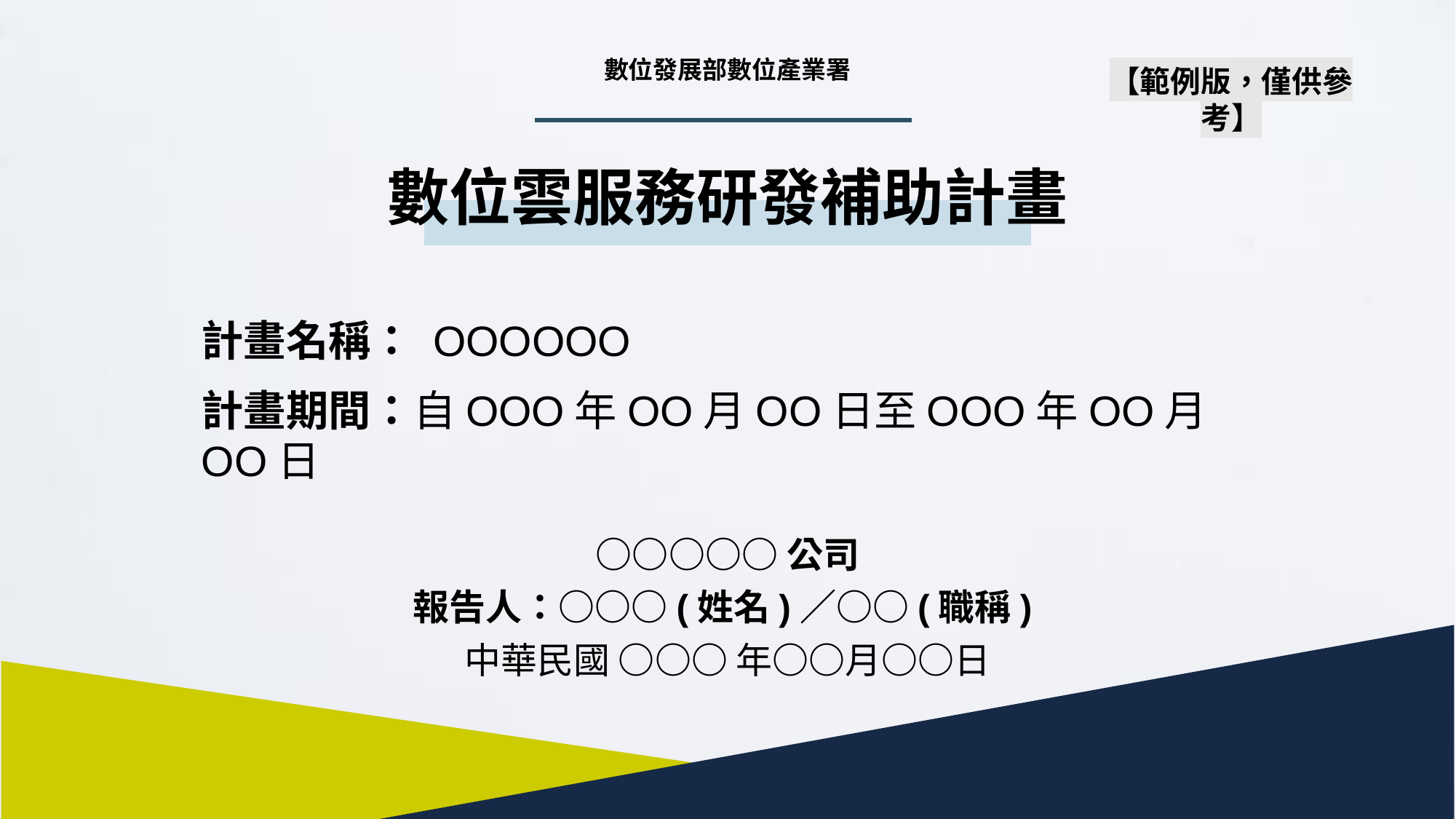

數位發展部數位產業署
數位雲服務研發補助計畫
【範例版，僅供參考】
計畫名稱： OOOOOO
計畫期間：自OOO年OO月OO日至OOO年OO月OO日
○○○○○公司
報告人：○○○(姓名)／○○(職稱)
中華民國 ○○○ 年○○月○○日